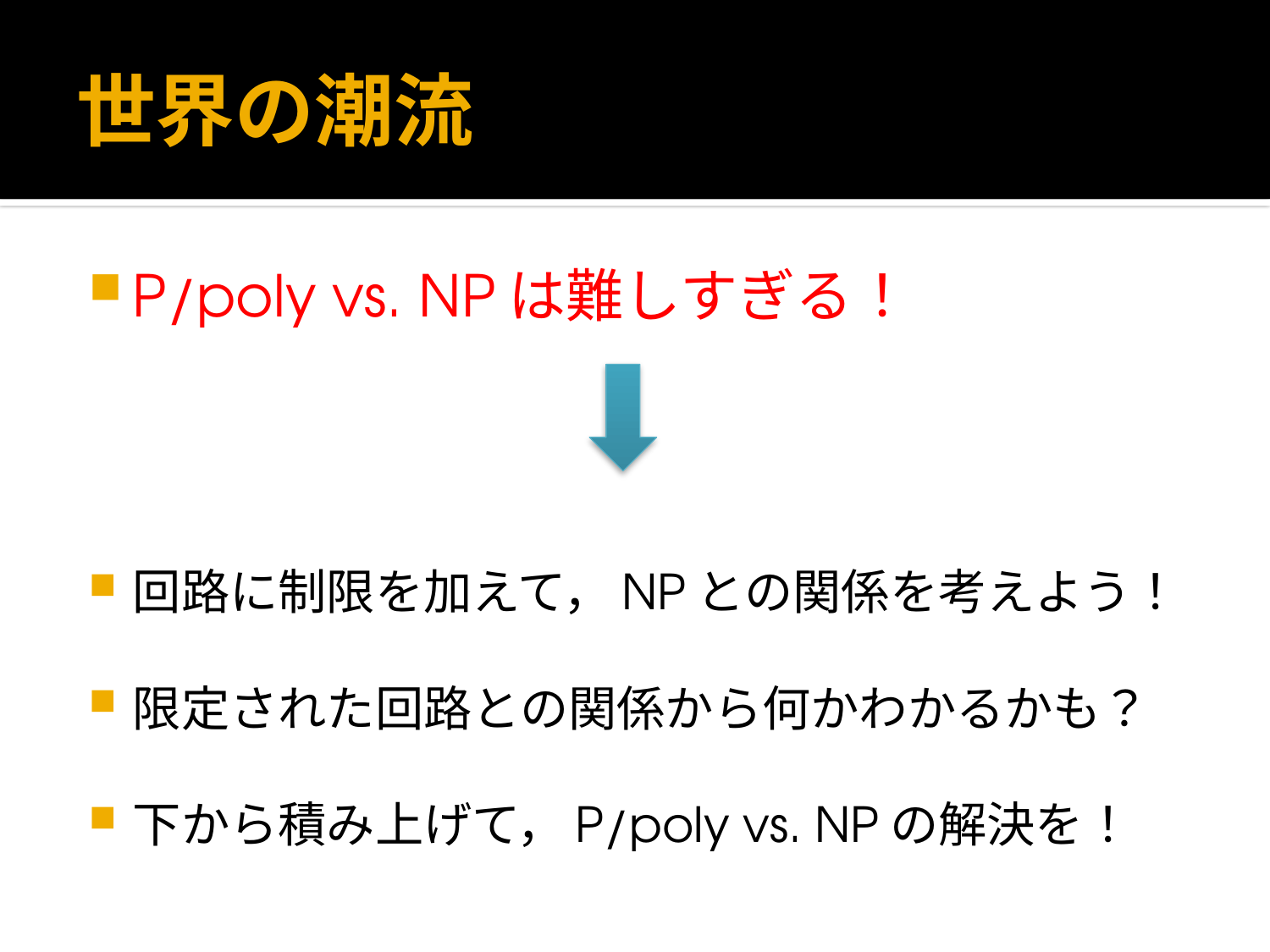

# 世界の潮流
P/poly vs. NPは難しすぎる！

回路に制限を加えて，NPとの関係を考えよう！

限定された回路との関係から何かわかるかも？

下から積み上げて，P/poly vs. NPの解決を！